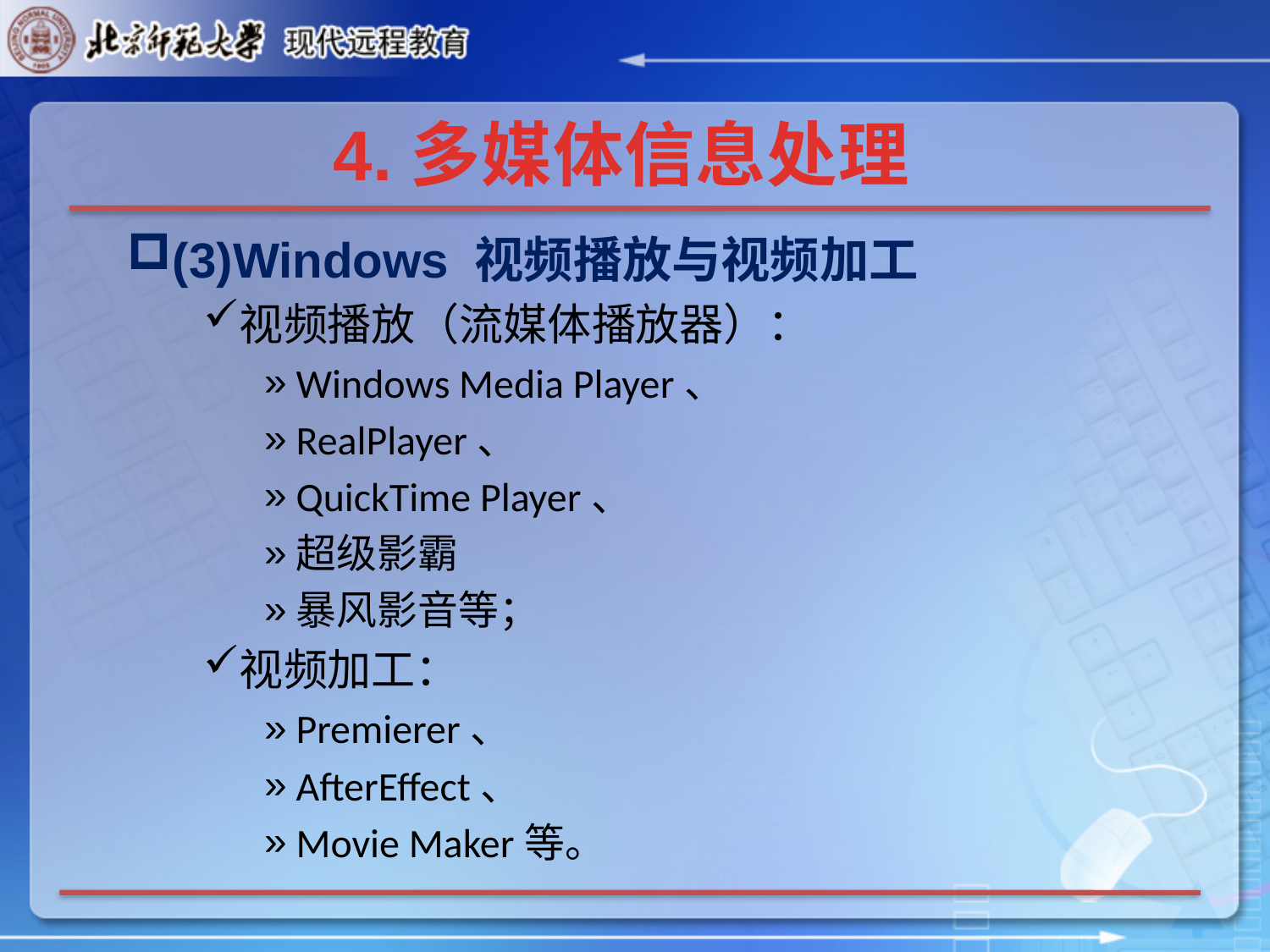

# 4.多媒体信息处理
(3)Windows 视频播放与视频加工
视频播放（流媒体播放器）：
Windows Media Player、
RealPlayer、
QuickTime Player、
超级影霸
暴风影音等；
视频加工：
Premierer、
AfterEffect、
Movie Maker等。